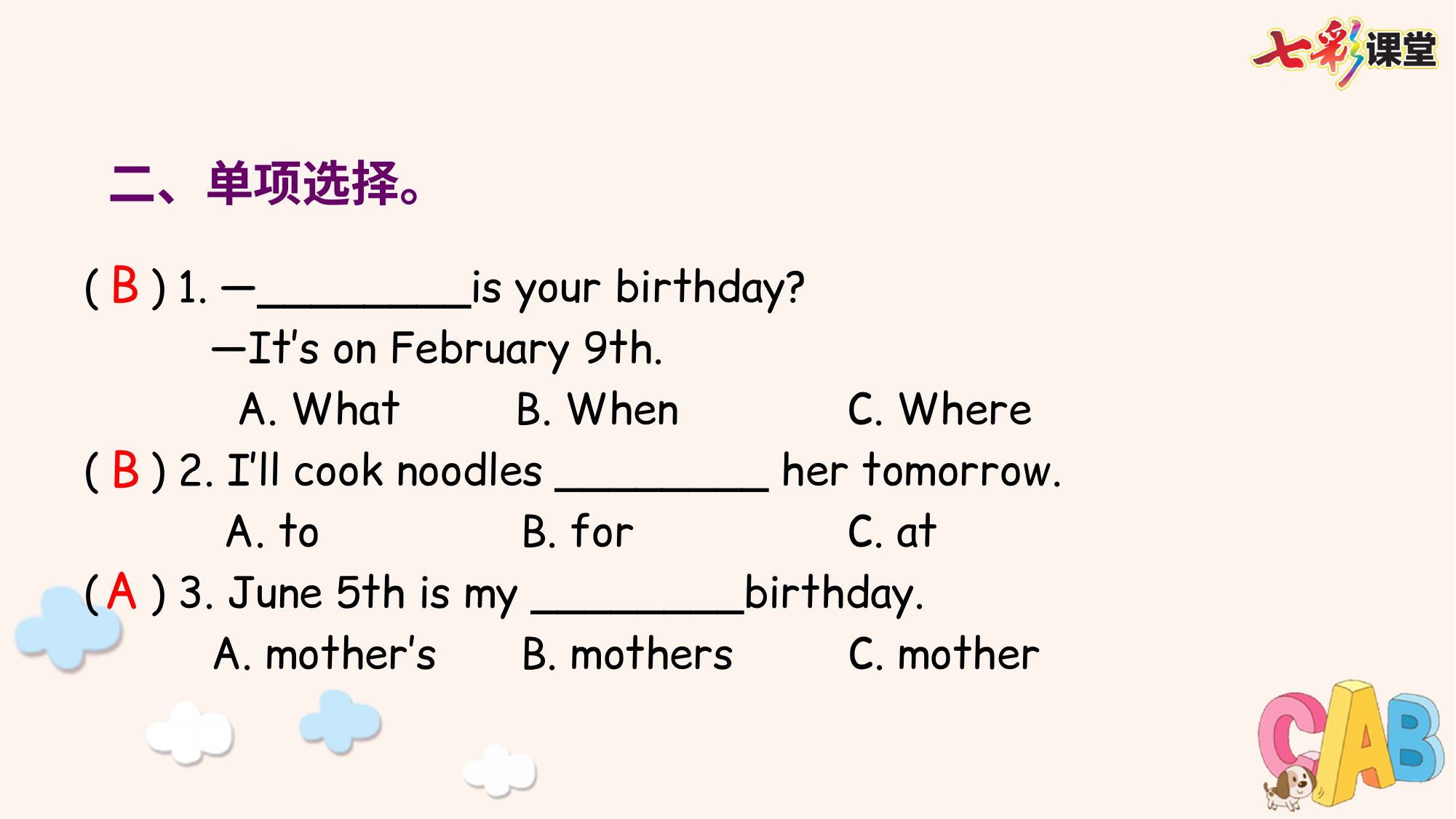

二、单项选择。
(    ) 1. —________is your birthday?
          —It’s on February 9th.
            A. What         B. When          	C. Where
(    ) 2. I’ll cook noodles ________ her tomorrow.
           A. to              	B. for            	C. at
(    ) 3. June 5th is my ________birthday.
          A. mother’s     	B. mothers         C. mother
B
B
A